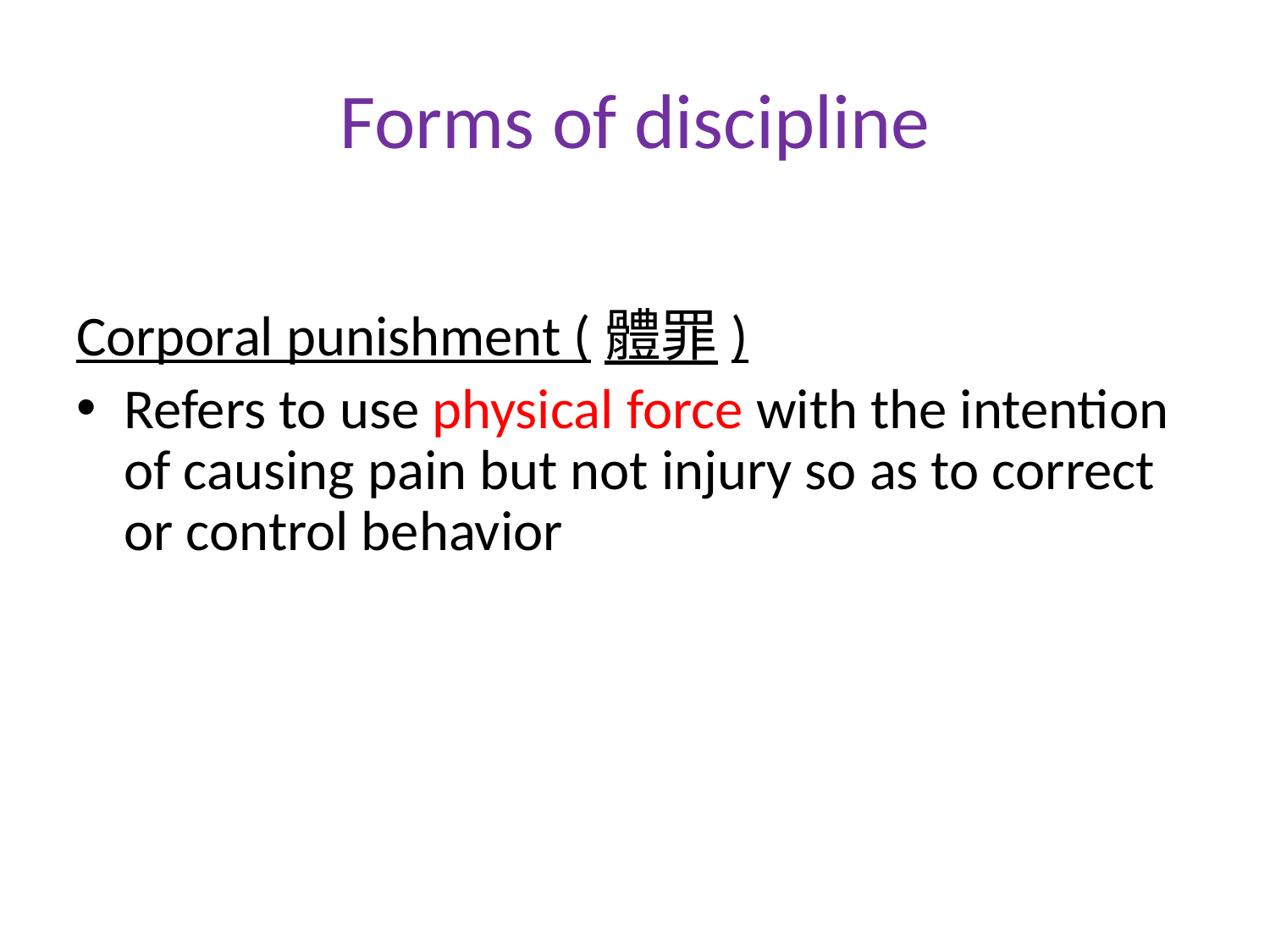

# Forms of discipline

Corporal punishment (體罪)
Refers to use physical force with the intention of causing pain but not injury so as to correct or control behavior